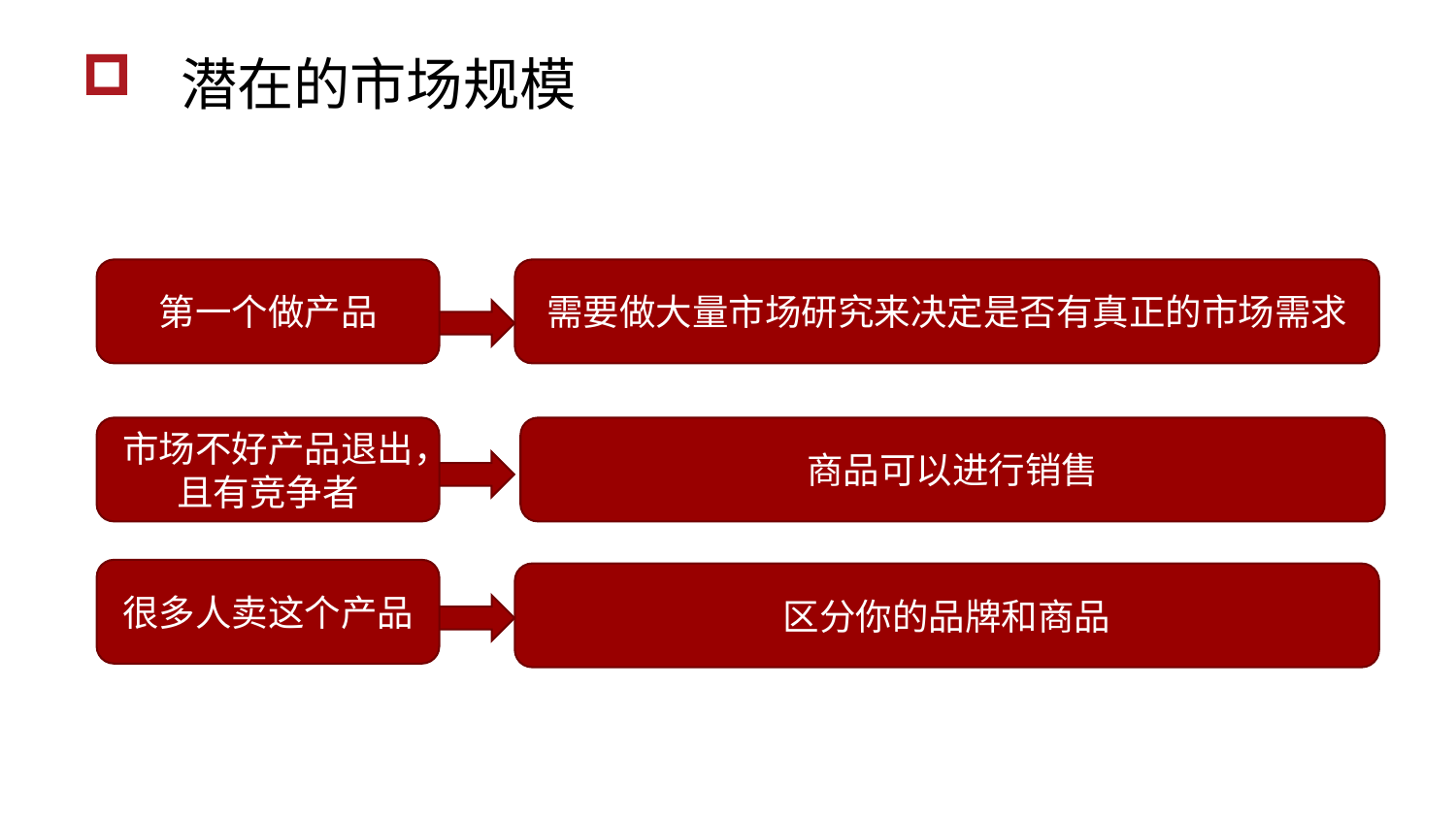

潜在的市场规模
第一个做产品
需要做大量市场研究来决定是否有真正的市场需求

市场不好产品退出，且有竞争者
商品可以进行销售

很多人卖这个产品
区分你的品牌和商品